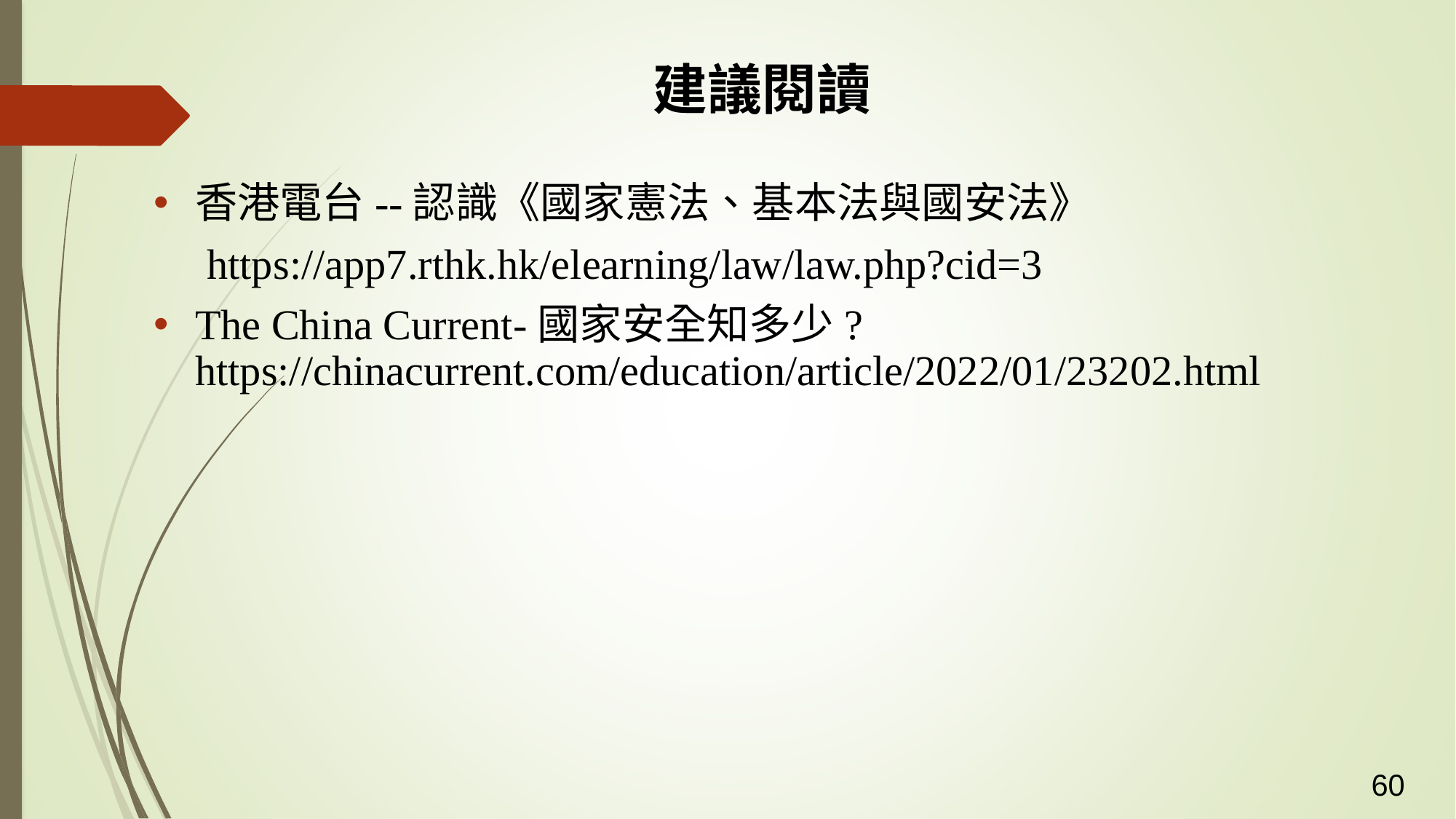

建議閱讀

香港電台--認識《國家憲法、基本法與國安法》
     https://app7.rthk.hk/elearning/law/law.php?cid=3
The China Current-國家安全知多少? https://chinacurrent.com/education/article/2022/01/23202.html
60